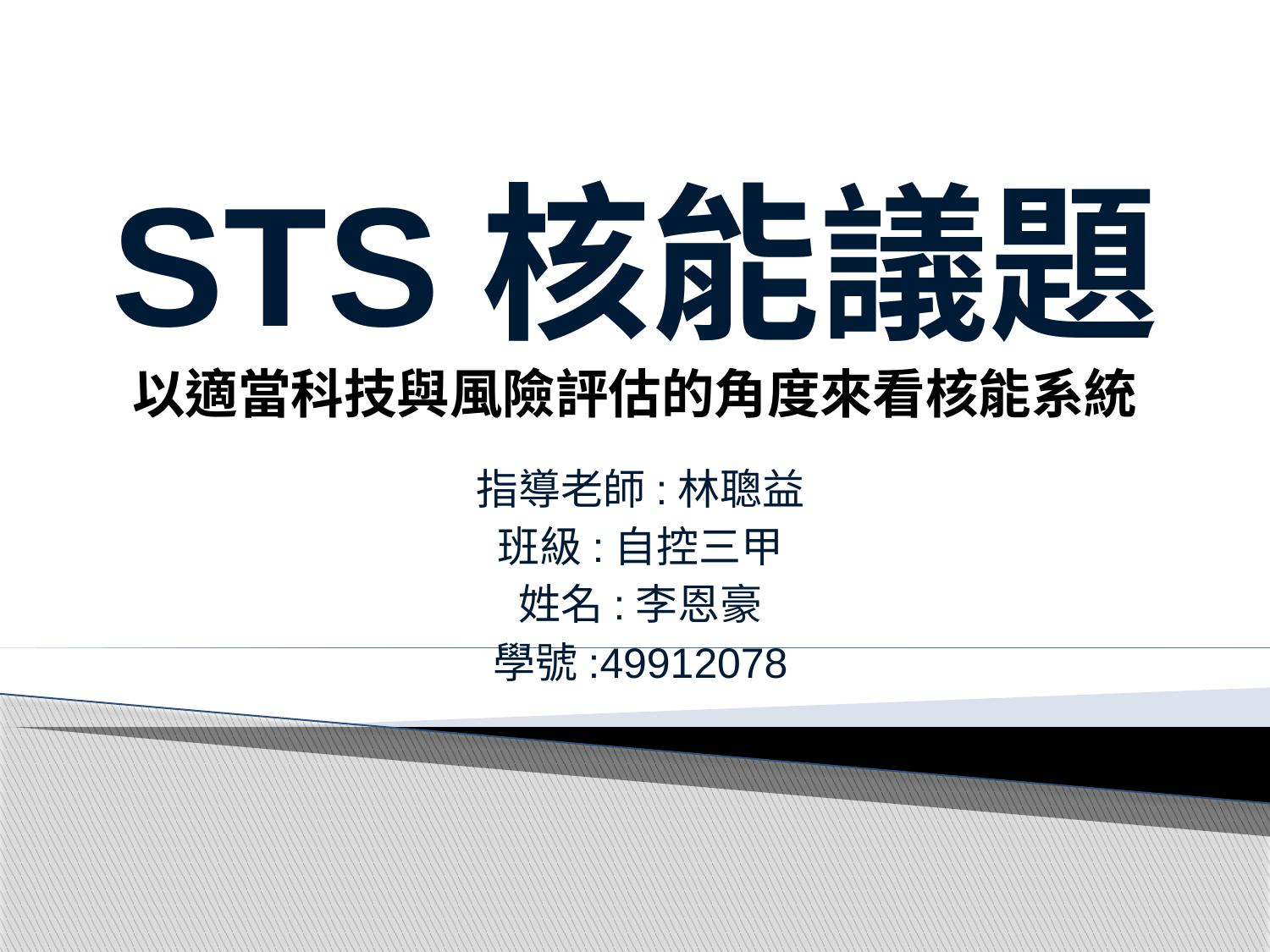

# STS核能議題 以適當科技與風險評估的角度來看核能系統
指導老師:林聰益
班級:自控三甲
姓名:李恩豪
學號:49912078